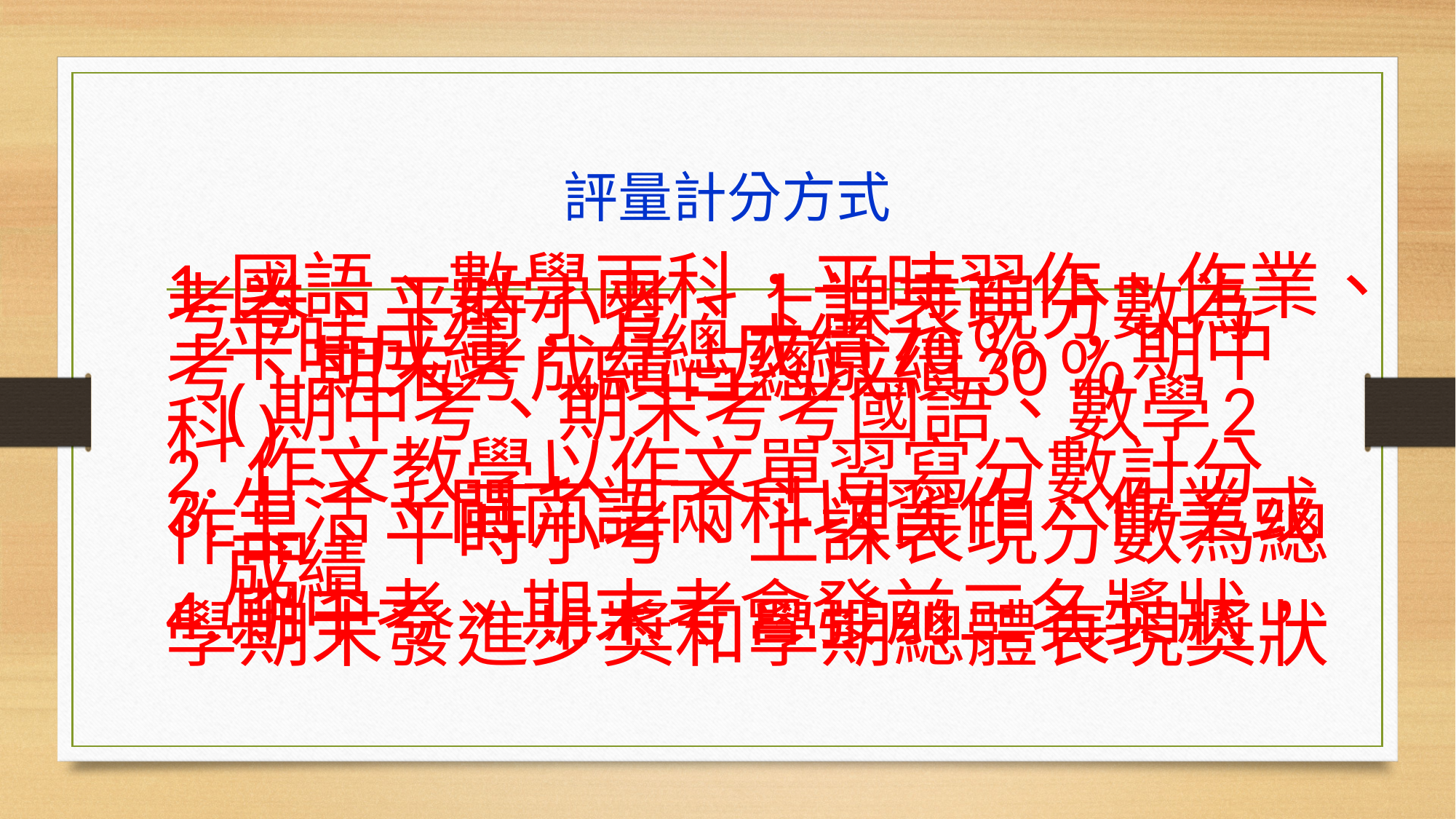

# 評量計分方式
1.國語、數學兩科，平時習作、作業、考卷、平時小考、上課表現分數為
   平時成績，占總成績70％ ，期中考、期末考成績占總成績30％
   (期中考、期末考考國語、數學2科)
2. 作文教學以作文單習寫分數計分
3.生活、閩南語兩科以習作、作業或作品、平時小考、上課表現分數為總
   成績
4.期中考、期末考會發前三名獎狀，學期末發進步獎和學期總體表現獎狀